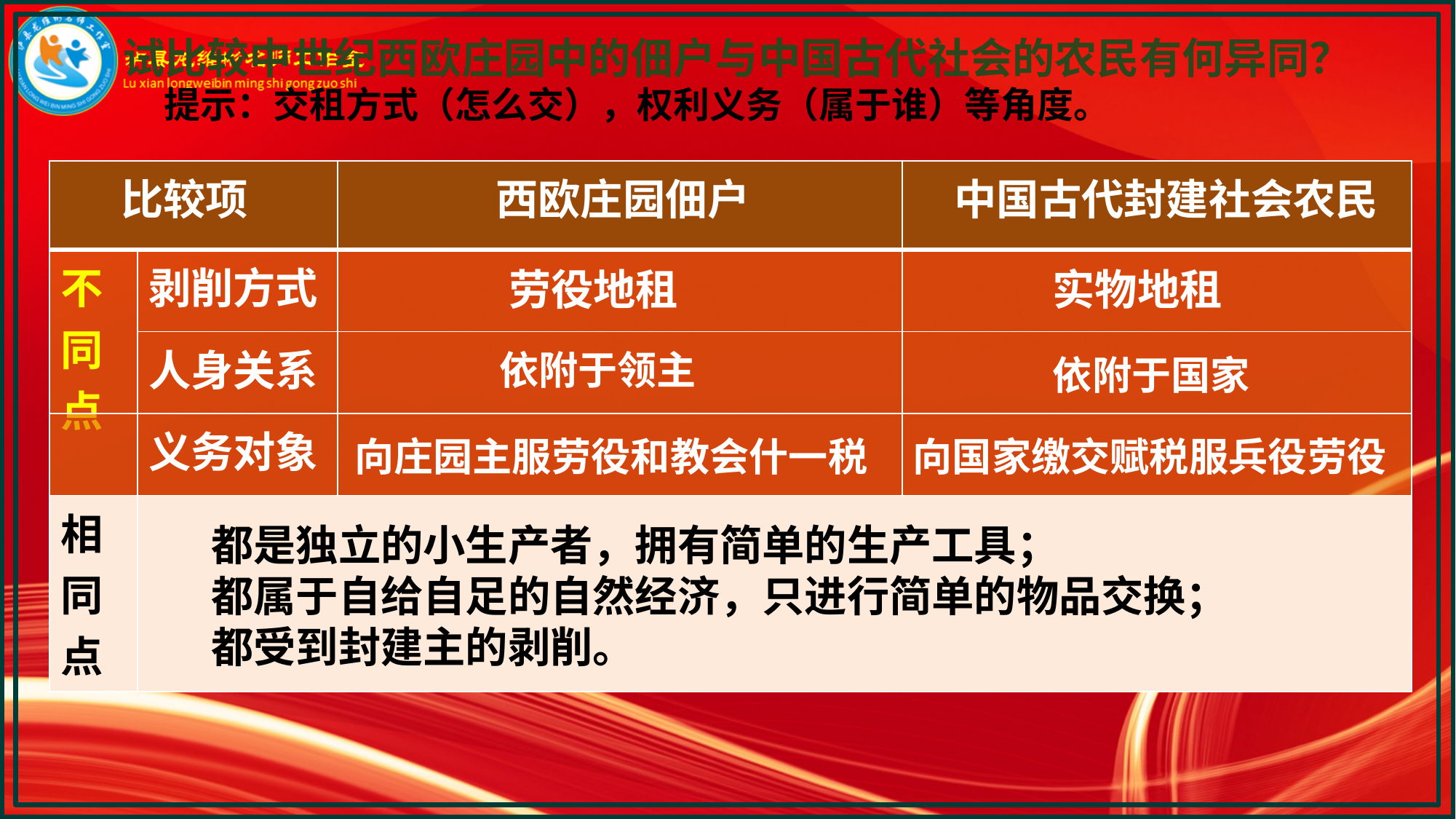

试比较中世纪西欧庄园中的佃户与中国古代社会的农民有何异同？
    提示：交租方式（怎么交），权利义务（属于谁）等角度。
| 比较项 |  | 西欧庄园佃户 | 中国古代封建社会农民 |
| --- | --- | --- | --- |
| 不同点 | 剥削方式 |  |  |
|  | 人身关系 |  |  |
|  | 义务对象 |  |  |
| 相同点 |  |  |  |
劳役地租
实物地租
依附于领主
依附于国家
向庄园主服劳役和教会什一税
向国家缴交赋税服兵役劳役
都是独立的小生产者，拥有简单的生产工具；
都属于自给自足的自然经济，只进行简单的物品交换；
都受到封建主的剥削。